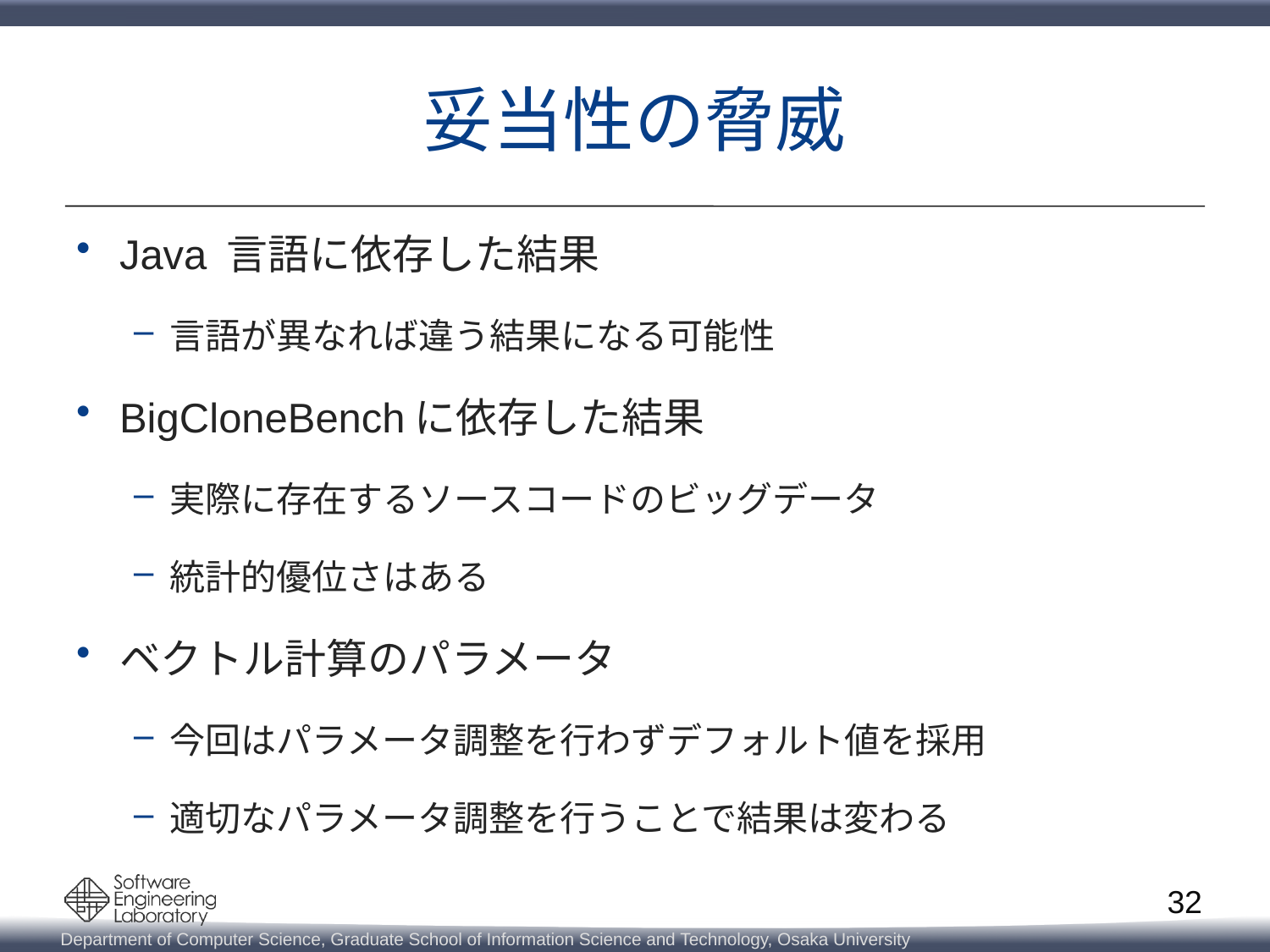

# 妥当性の脅威
Java 言語に依存した結果
言語が異なれば違う結果になる可能性
BigCloneBenchに依存した結果
実際に存在するソースコードのビッグデータ
統計的優位さはある
ベクトル計算のパラメータ
今回はパラメータ調整を行わずデフォルト値を採用
適切なパラメータ調整を行うことで結果は変わる
32